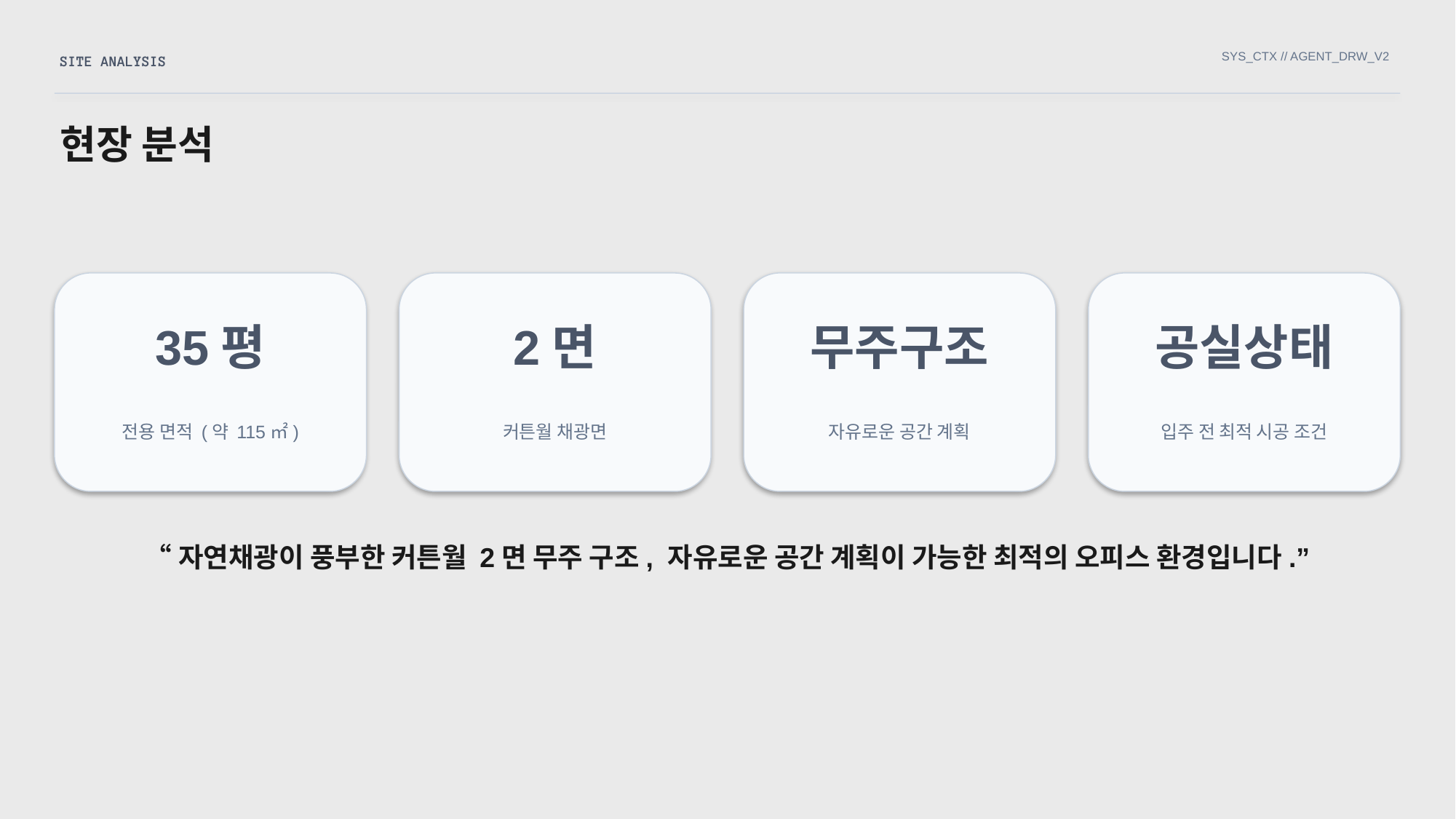

SYS_CTX // AGENT_DRW_V2
SITE ANALYSIS

현장 분석

35평
2면
무주구조
공실상태
전용 면적 (약 115㎡)
커튼월 채광면
자유로운 공간 계획
입주 전 최적 시공 조건
“자연채광이 풍부한 커튼월 2면 무주 구조, 자유로운 공간 계획이 가능한 최적의 오피스 환경입니다.”